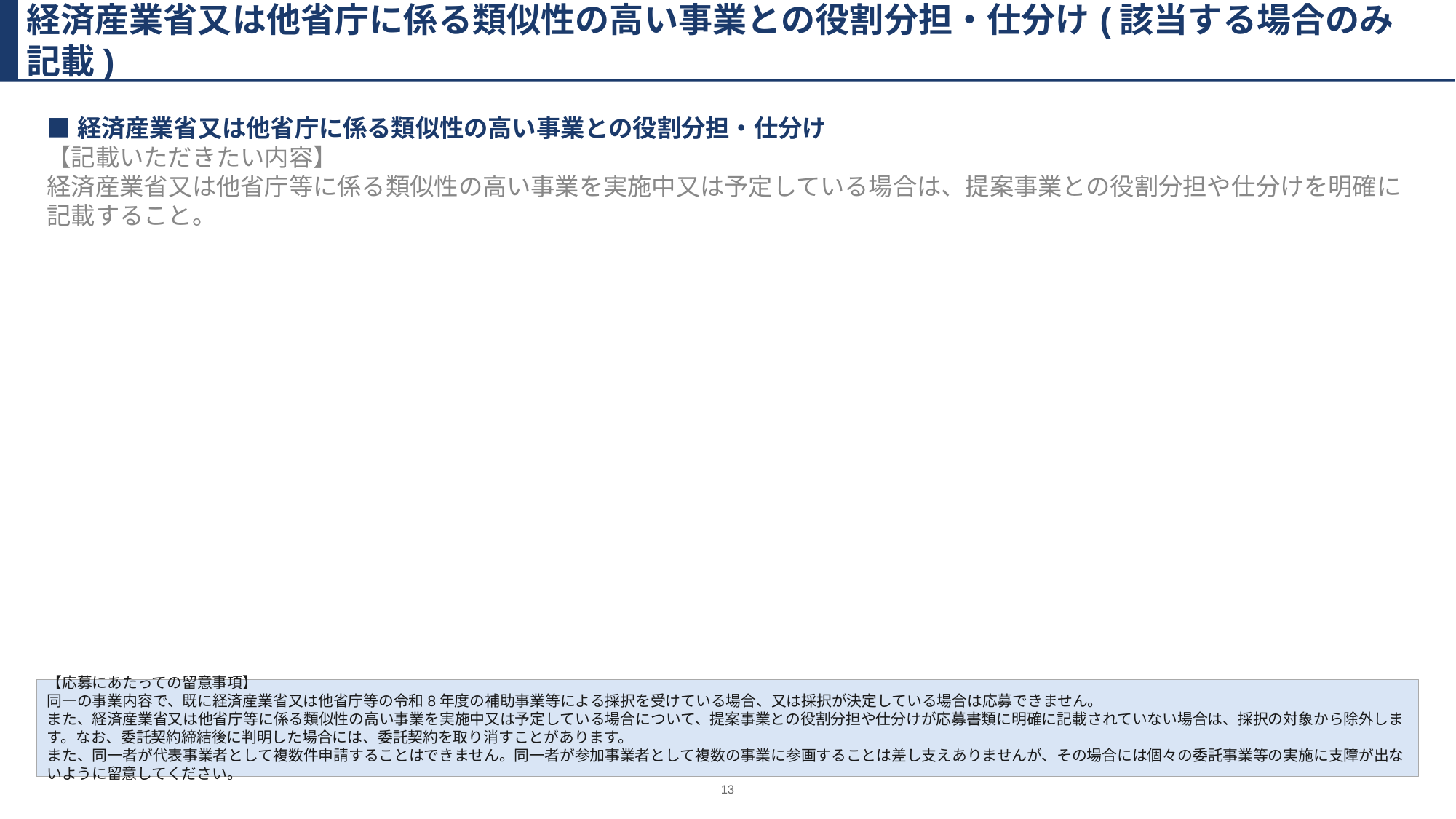

経済産業省又は他省庁に係る類似性の高い事業との役割分担・仕分け(該当する場合のみ記載)

■経済産業省又は他省庁に係る類似性の高い事業との役割分担・仕分け
【記載いただきたい内容】
経済産業省又は他省庁等に係る類似性の高い事業を実施中又は予定している場合は、提案事業との役割分担や仕分けを明確に記載すること。
【応募にあたっての留意事項】
同一の事業内容で、既に経済産業省又は他省庁等の令和8年度の補助事業等による採択を受けている場合、又は採択が決定している場合は応募できません。
また、経済産業省又は他省庁等に係る類似性の高い事業を実施中又は予定している場合について、提案事業との役割分担や仕分けが応募書類に明確に記載されていない場合は、採択の対象から除外します。なお、委託契約締結後に判明した場合には、委託契約を取り消すことがあります。
また、同一者が代表事業者として複数件申請することはできません。同一者が参加事業者として複数の事業に参画することは差し支えありませんが、その場合には個々の委託事業等の実施に支障が出ないように留意してください。